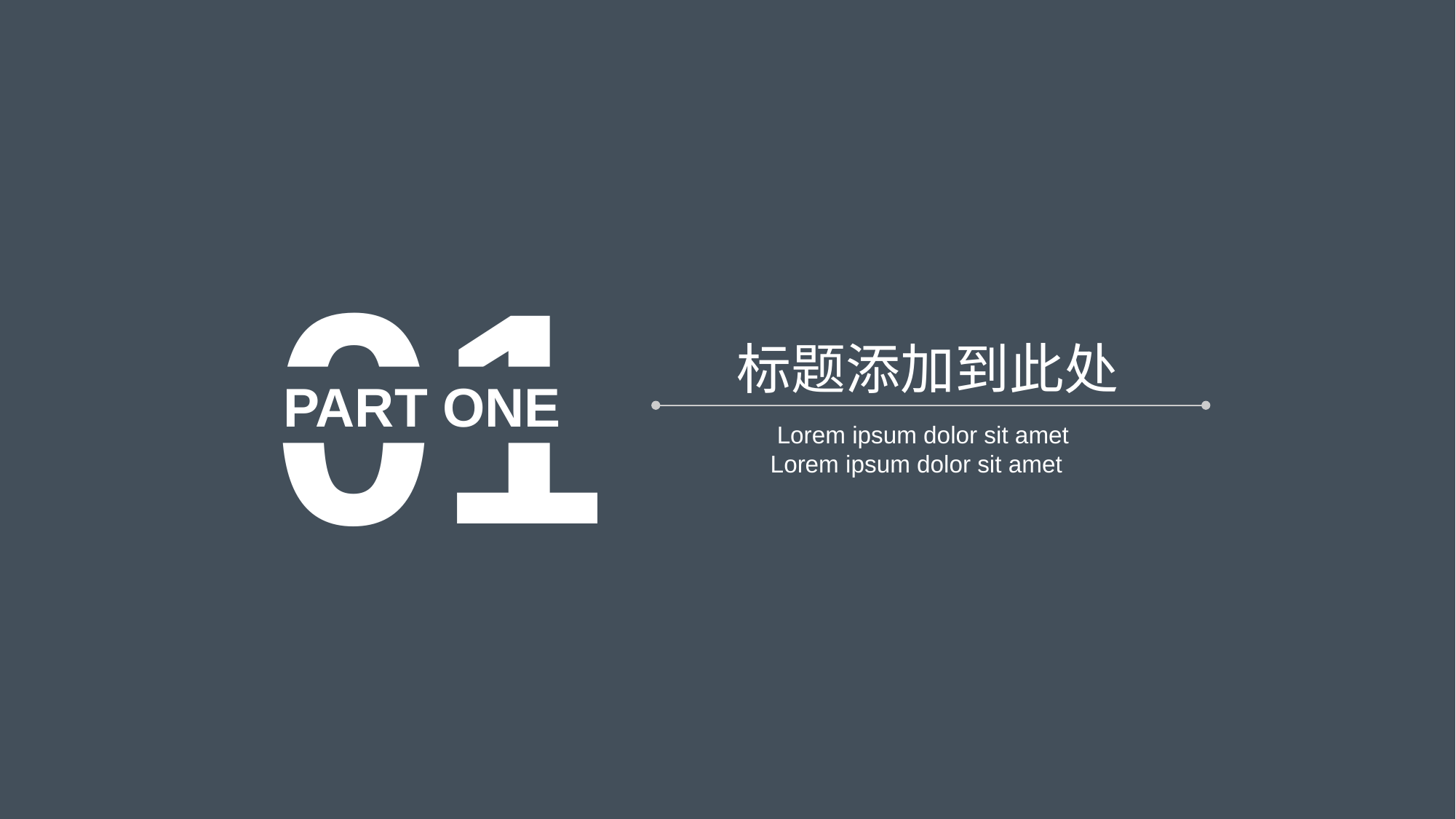

01
标题添加到此处
      PART ONE
Lorem ipsum dolor sit amet
Lorem ipsum dolor sit amet